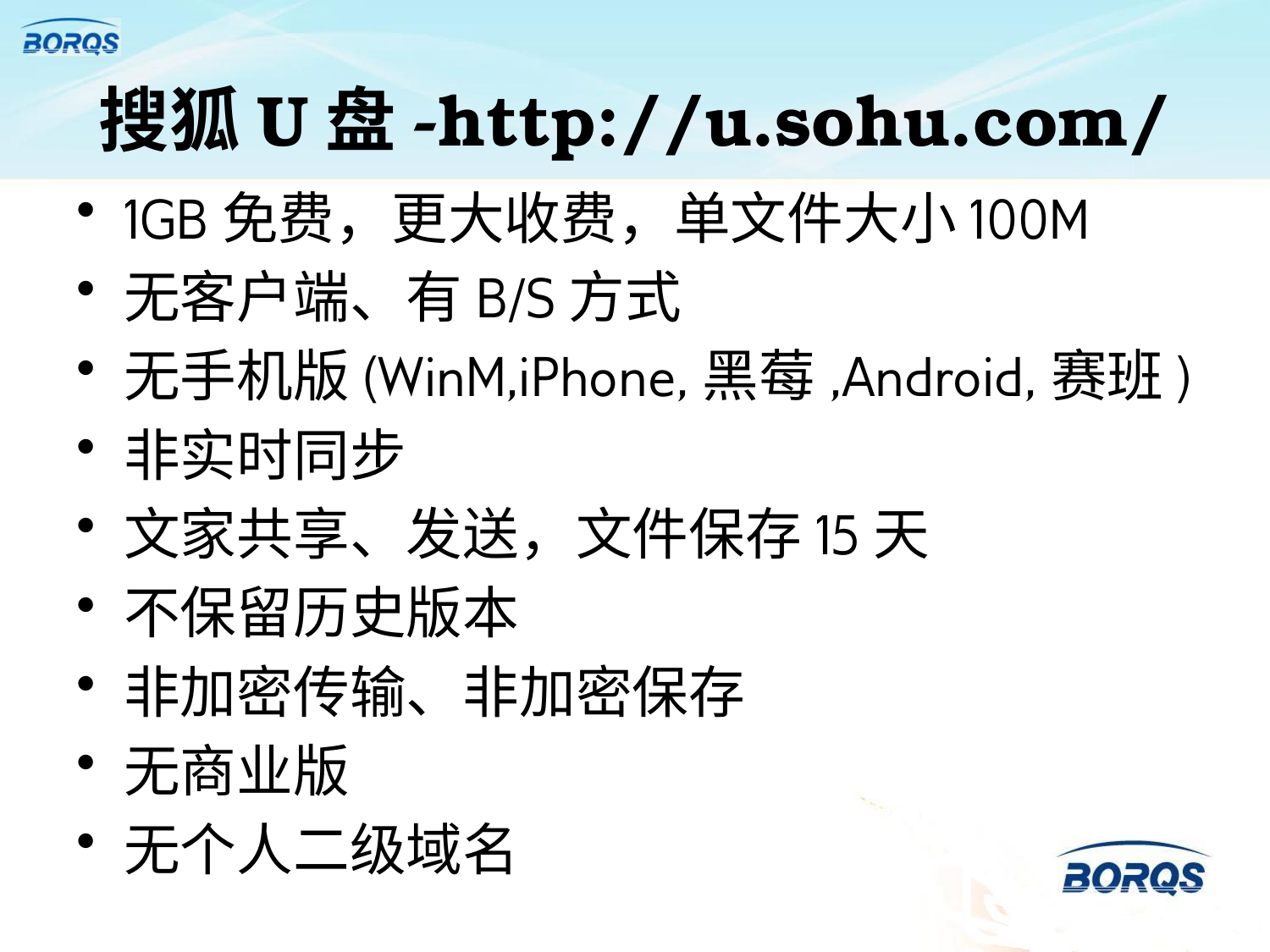

# 搜狐U盘-http://u.sohu.com/
1GB免费，更大收费，单文件大小100M
无客户端、有B/S方式
无手机版(WinM,iPhone,黑莓,Android,赛班)
非实时同步
文家共享、发送，文件保存15天
不保留历史版本
非加密传输、非加密保存
无商业版
无个人二级域名